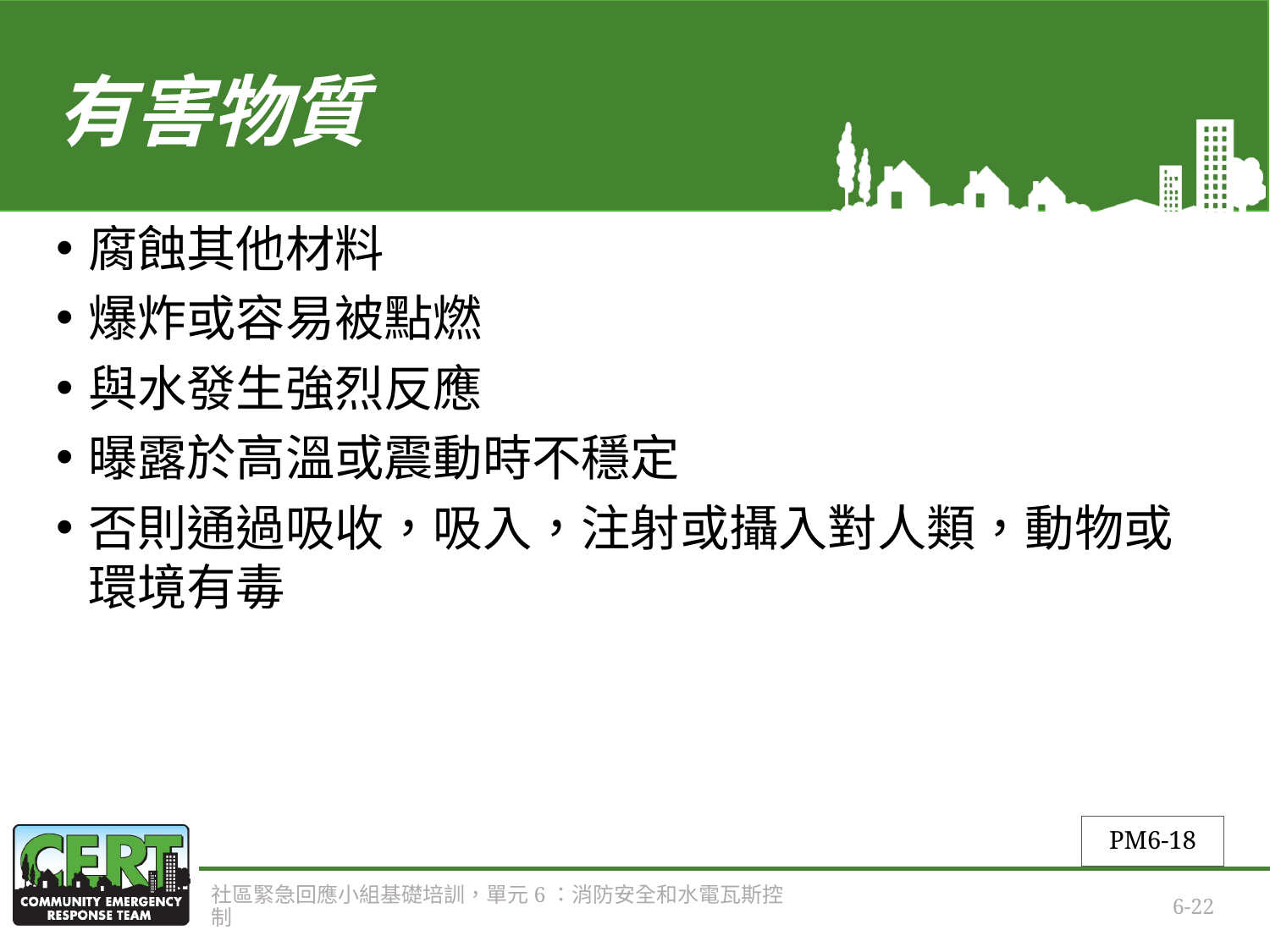

# 有害物質
腐蝕其他材料
爆炸或容易被點燃
與水發生強烈反應
曝露於高溫或震動時不穩定
否則通過吸收，吸入，注射或攝入對人類，動物或環境有毒
PM6-18
社區緊急回應小組基礎培訓，單元6：消防安全和水電瓦斯控制
6-22